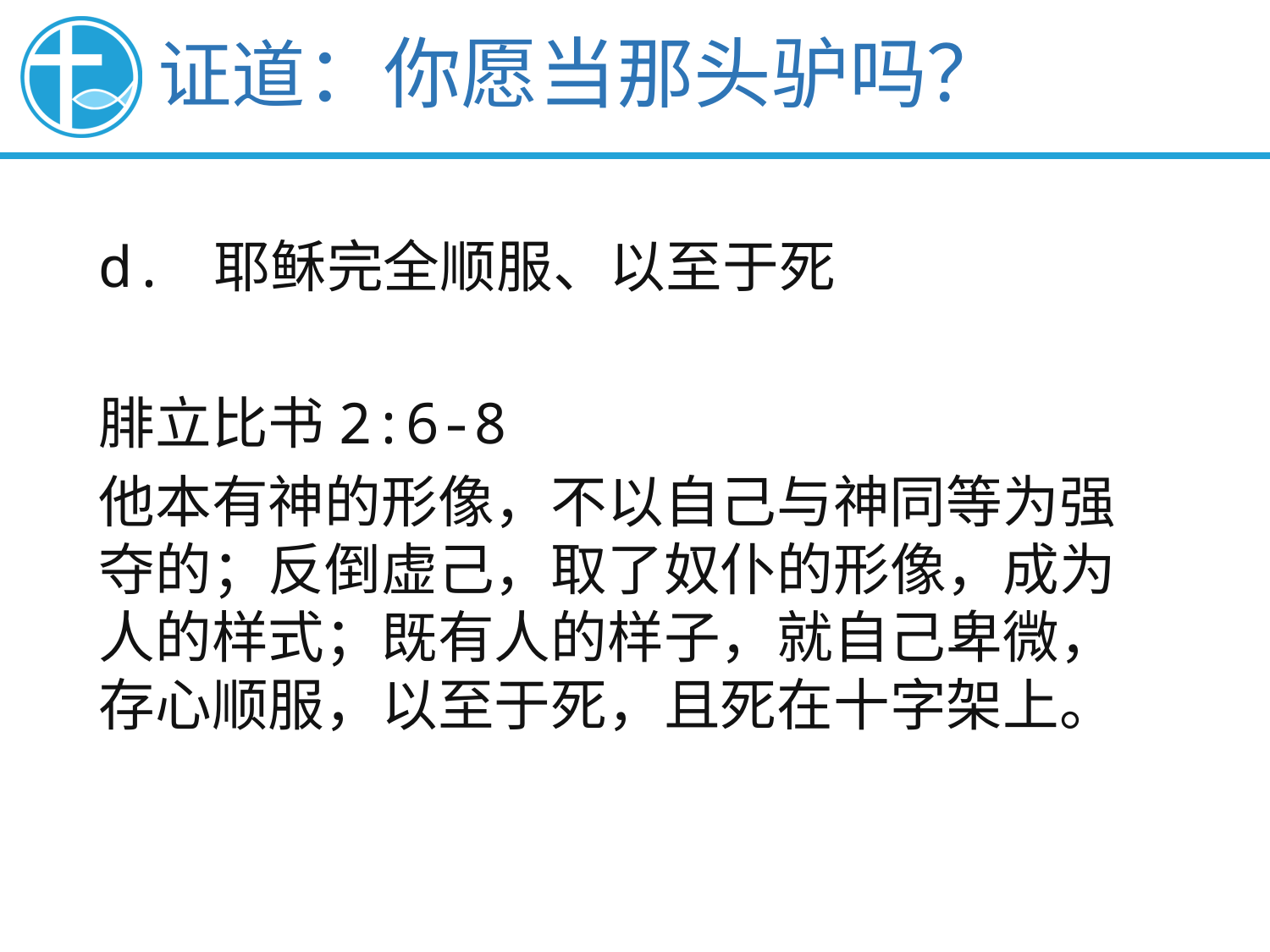

证道：你愿当那头驴吗？
d. 耶稣完全顺服、以至于死

腓立比书2:6-8
他本有神的形像，不以自己与神同等为强夺的；反倒虚己，取了奴仆的形像，成为人的样式；既有人的样子，就自己卑微，存心顺服，以至于死，且死在十字架上。